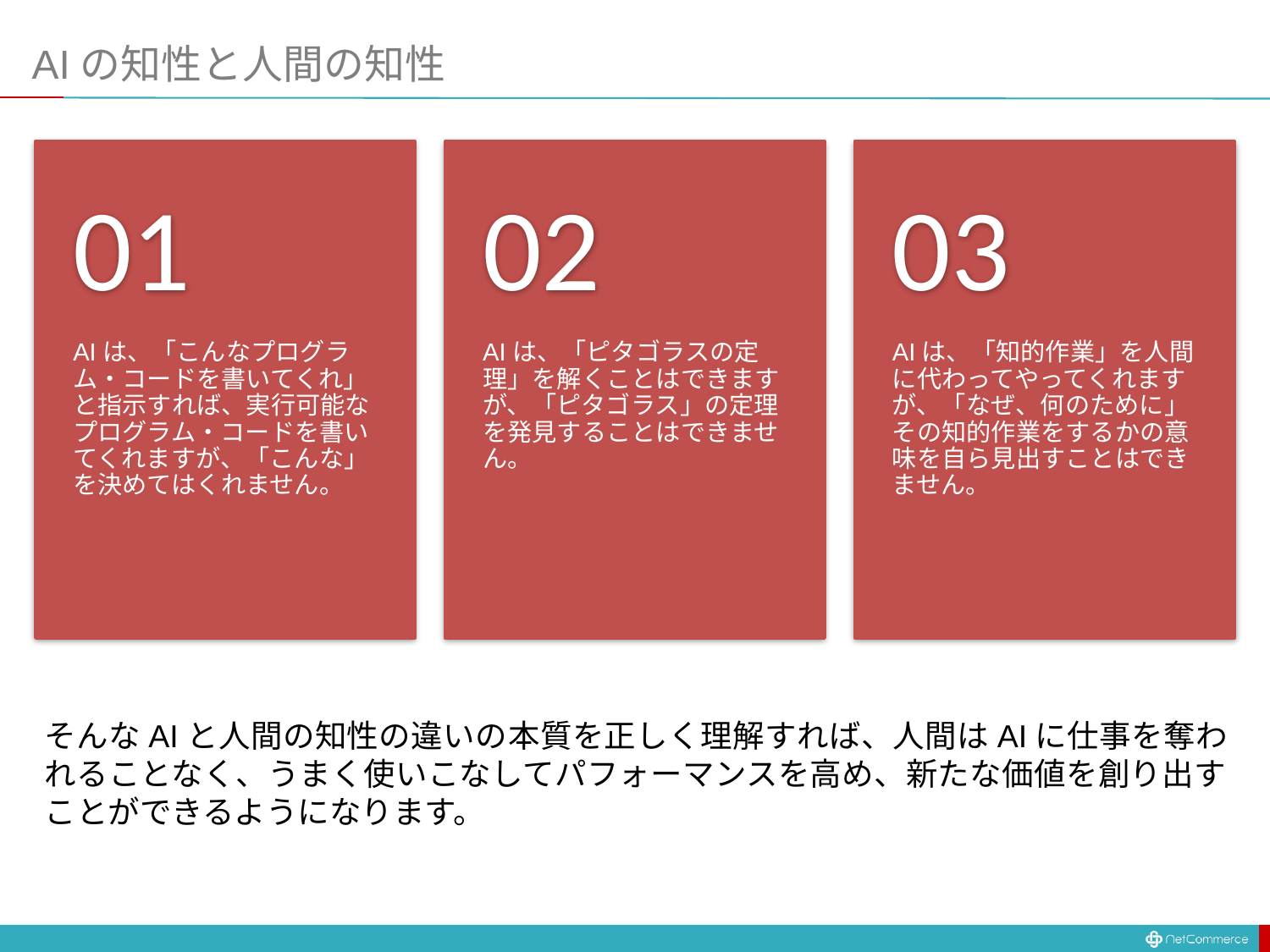

# AIの知性と人間の知性
AIは、「こんなプログラム・コードを書いてくれ」と指示すれば、実行可能なプログラム・コードを書いてくれますが、「こんな」を決めてはくれません。
01
AIは、「ピタゴラスの定理」を解くことはできますが、「ピタゴラス」の定理を発見することはできません。
02
AIは、「知的作業」を人間に代わってやってくれますが、「なぜ、何のために」その知的作業をするかの意味を自ら見出すことはできません。
03
そんなAIと人間の知性の違いの本質を正しく理解すれば、人間はAIに仕事を奪われることなく、うまく使いこなしてパフォーマンスを高め、新たな価値を創り出すことができるようになります。